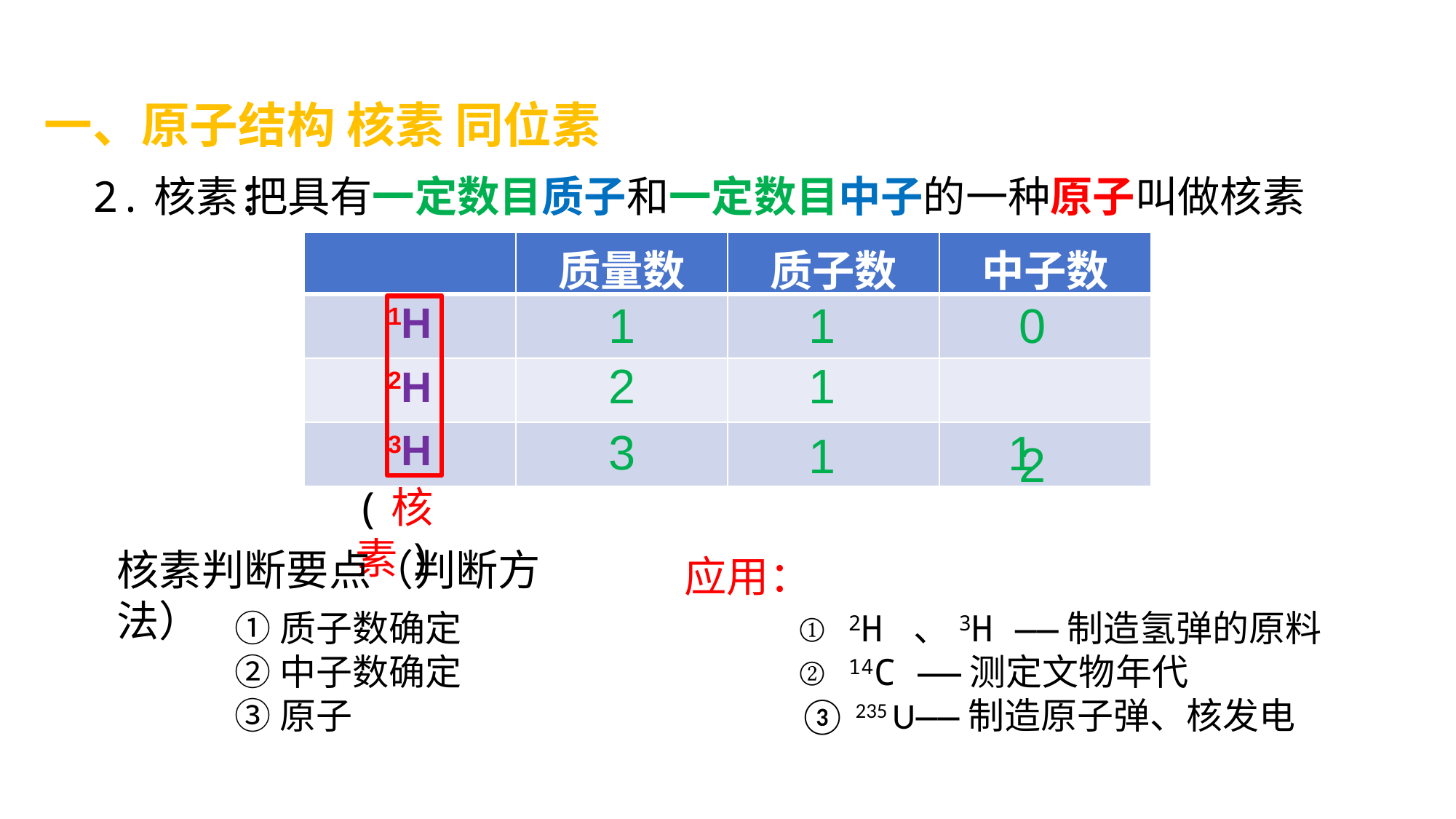

一、原子结构 核素 同位素
2.核素：
把具有一定数目质子和一定数目中子的一种原子叫做核素
|  | 质量数 | 质子数 | 中子数 |
| --- | --- | --- | --- |
| 1H |  |  |  |
| 2H |  |  |  |
| 3H |  |  |  |
1
1
0

2
1
 1
3
1
2
(核素)
核素判断要点（判断方法）
应用：
①质子数确定
②中子数确定
③原子
① 2H 、3H ——制造氢弹的原料
② 14C ——测定文物年代
③ 235 U——制造原子弹、核发电